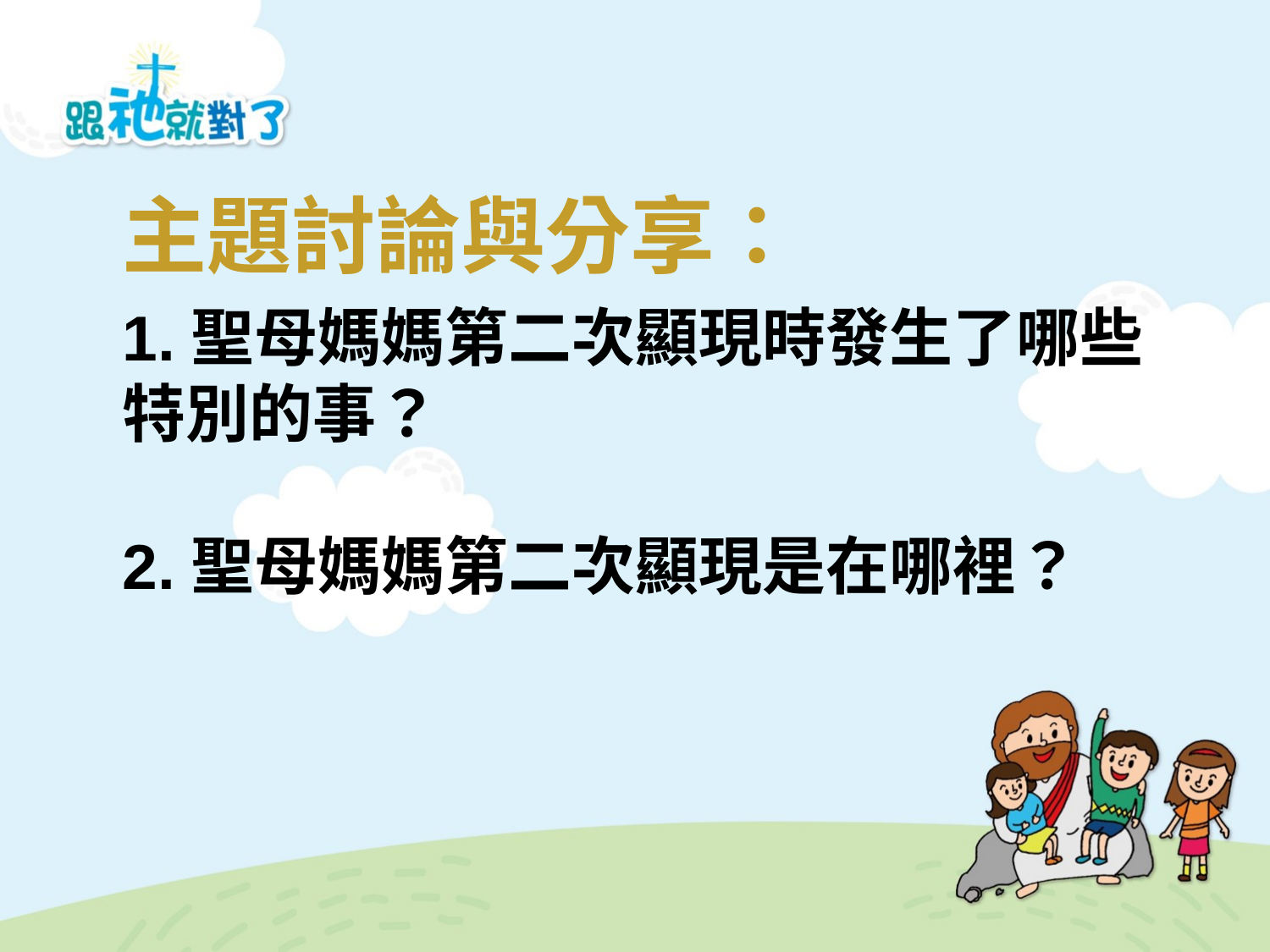

主題討論與分享：
1.聖母媽媽第二次顯現時發生了哪些特別的事？

2.聖母媽媽第二次顯現是在哪裡？